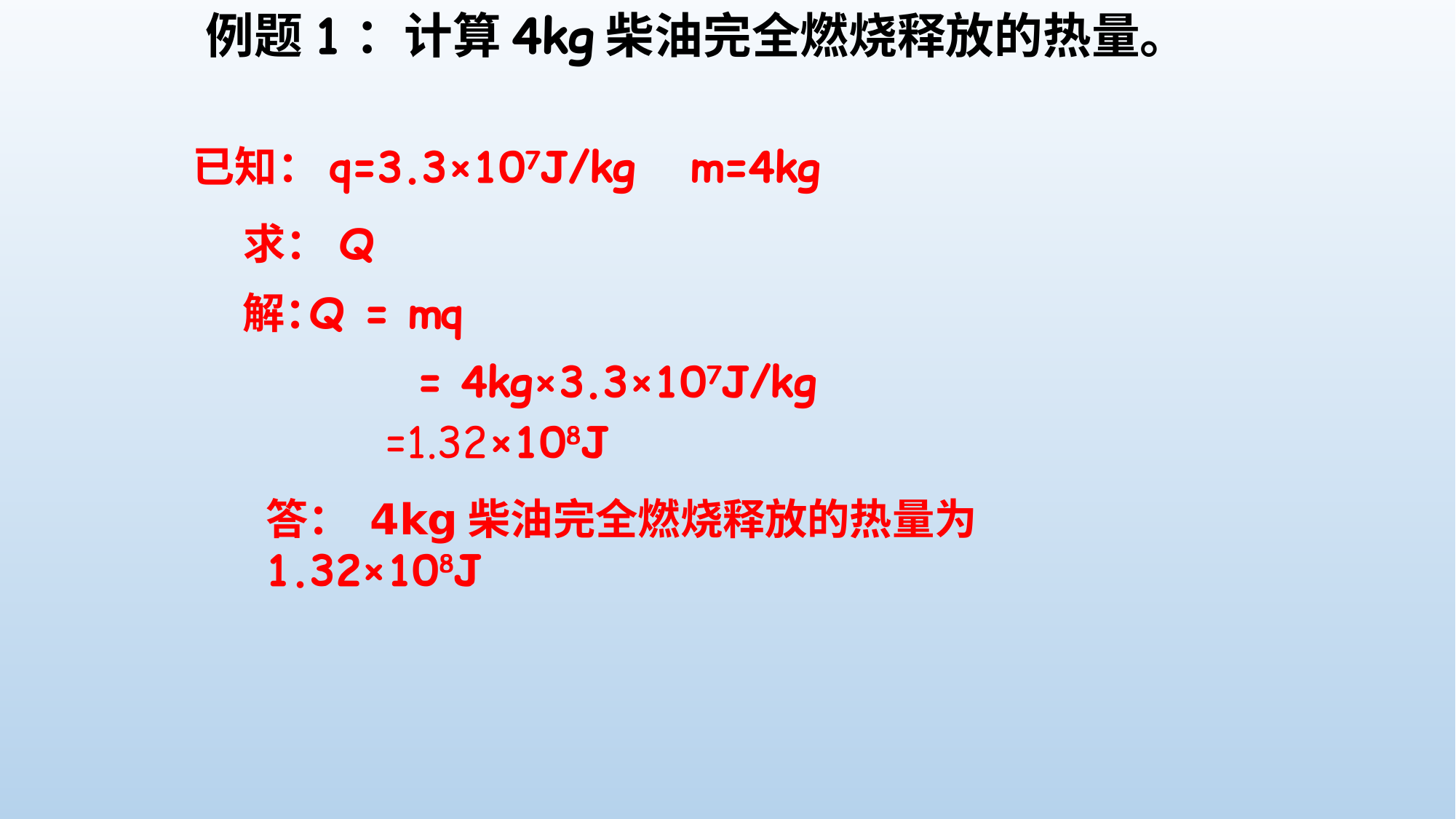

例题1：计算4kg柴油完全燃烧释放的热量。
已知：q=3.3×107J/kg   m=4kg
  求：Q
 解：
Q = mq
     = 4kg×3.3×107J/kg
  =1.32×108J
答： 4kg柴油完全燃烧释放的热量为1.32×108J